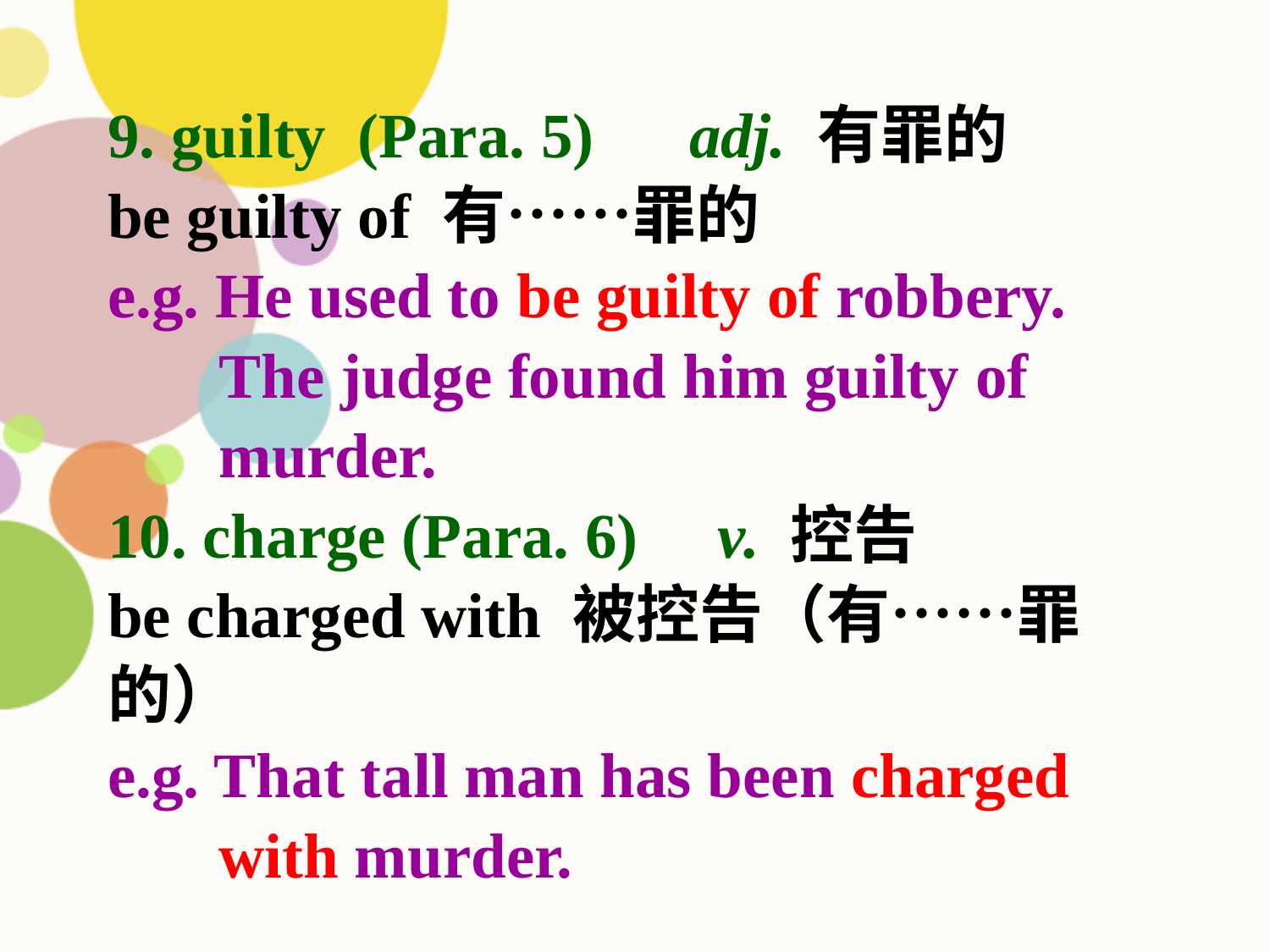

9. guilty  (Para. 5)      adj. 有罪的
be guilty of 有……罪的
e.g. He used to be guilty of robbery.
       The judge found him guilty of
       murder.
10. charge (Para. 6)     v. 控告
be charged with 被控告（有……罪的）
e.g. That tall man has been charged
       with murder.